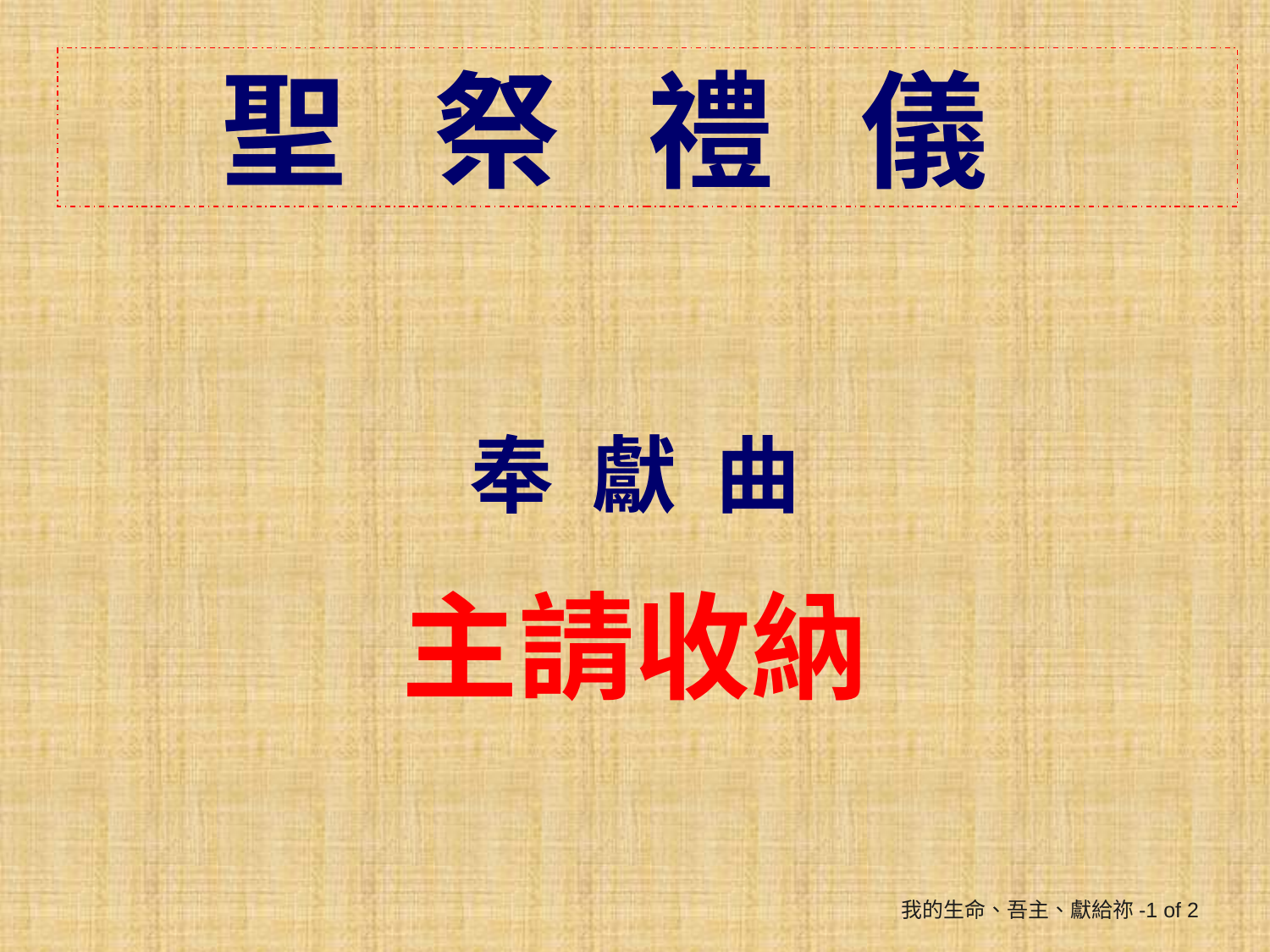

聖   祭   禮   儀
奉  獻  曲
主請收納

我的生命、吾主、獻給祢-1 of 2